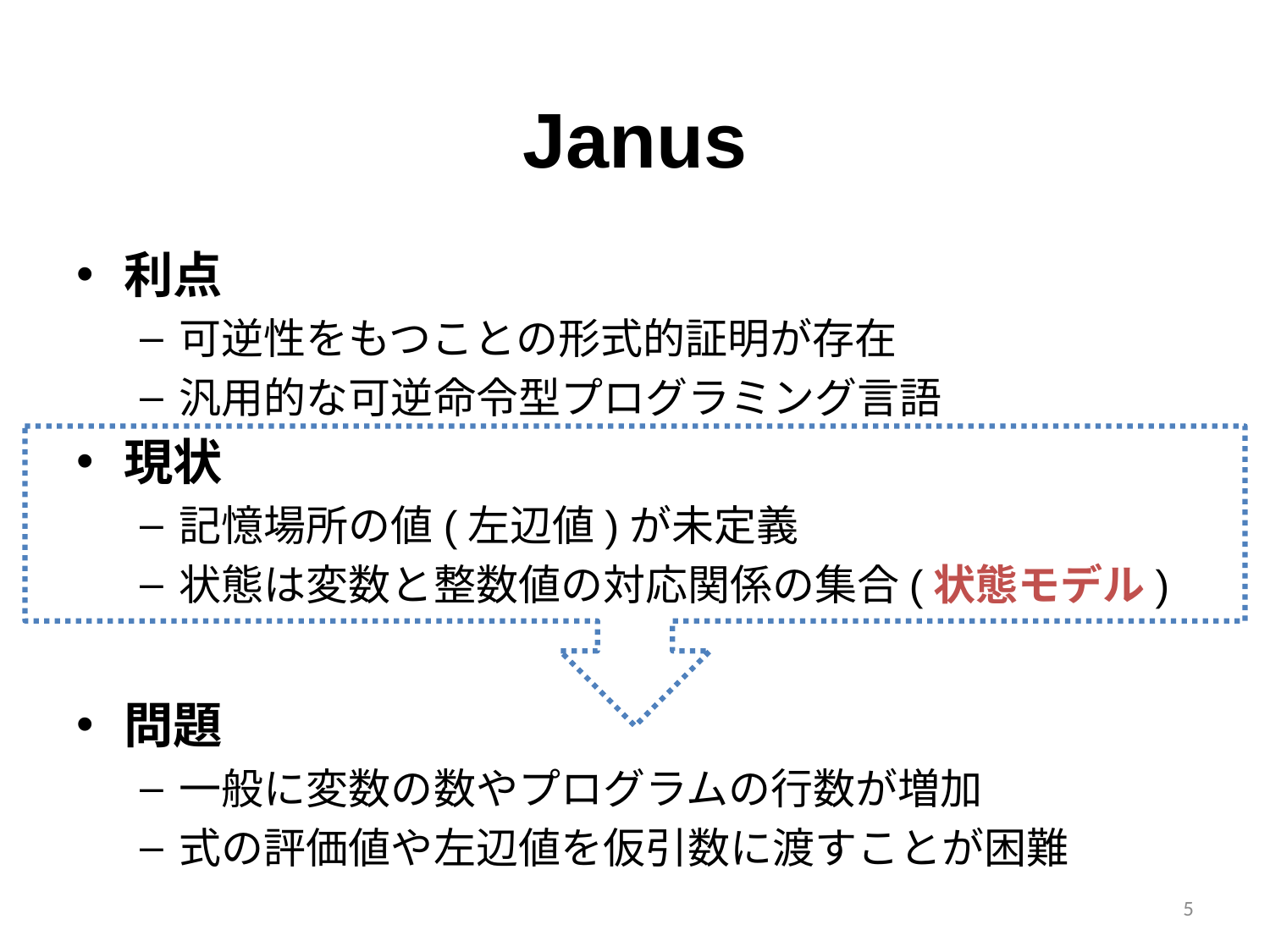

# Janus
利点
可逆性をもつことの形式的証明が存在
汎用的な可逆命令型プログラミング言語
現状
記憶場所の値(左辺値)が未定義
状態は変数と整数値の対応関係の集合(状態モデル)

問題
一般に変数の数やプログラムの行数が増加
式の評価値や左辺値を仮引数に渡すことが困難

5